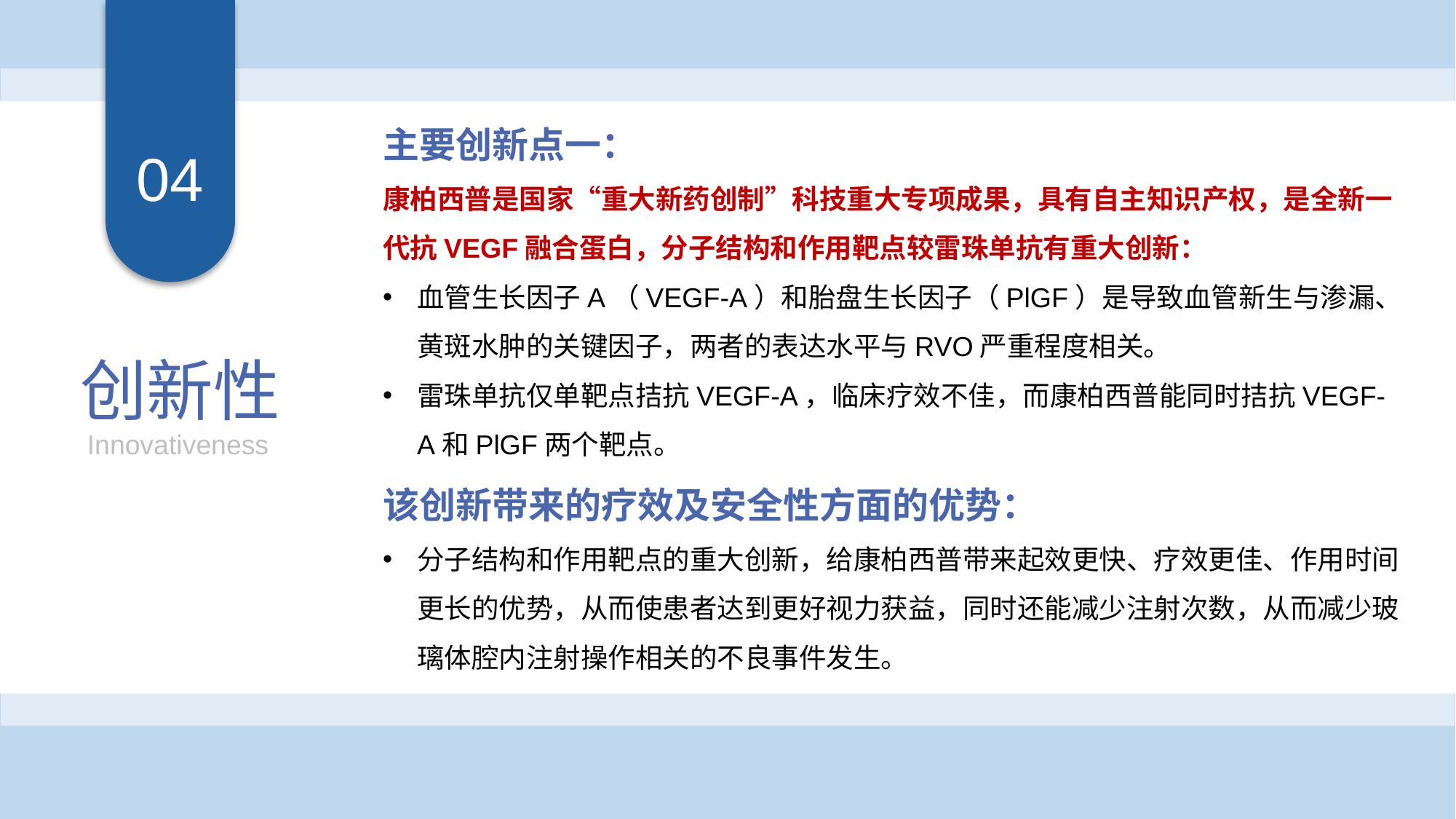

04
主要创新点一：
康柏西普是国家“重大新药创制”科技重大专项成果，具有自主知识产权，是全新一代抗VEGF融合蛋白，分子结构和作用靶点较雷珠单抗有重大创新：
血管生长因子A（VEGF-A）和胎盘生长因子（PlGF）是导致血管新生与渗漏、黄斑水肿的关键因子，两者的表达水平与RVO严重程度相关。
雷珠单抗仅单靶点拮抗VEGF-A，临床疗效不佳，而康柏西普能同时拮抗VEGF-A和PlGF两个靶点。
该创新带来的疗效及安全性方面的优势：
分子结构和作用靶点的重大创新，给康柏西普带来起效更快、疗效更佳、作用时间更长的优势，从而使患者达到更好视力获益，同时还能减少注射次数，从而减少玻璃体腔内注射操作相关的不良事件发生。

创新性
Innovativeness